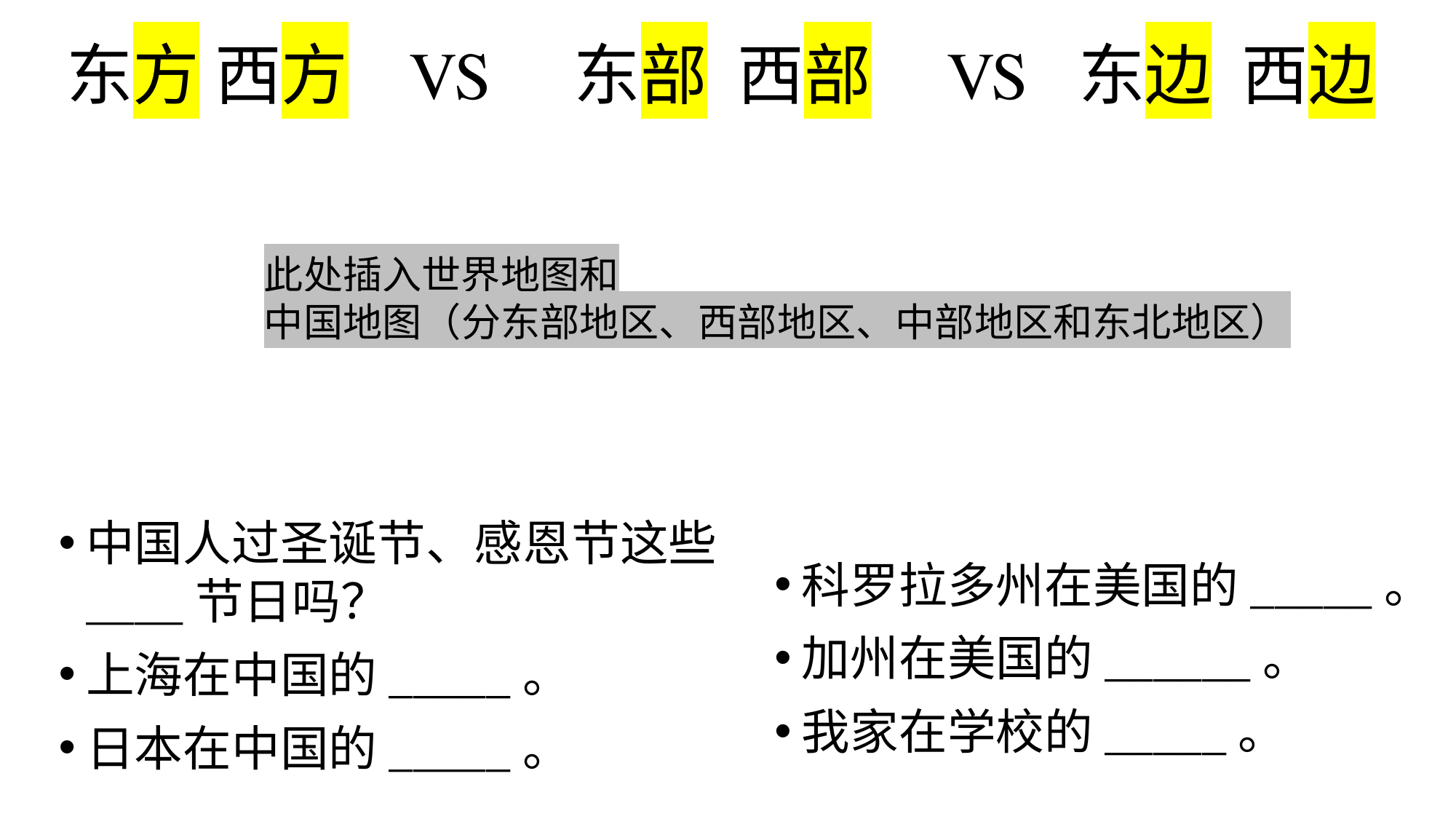

# 东方 西方   VS    东部  西部    VS  东边  西边
此处插入世界地图和
中国地图（分东部地区、西部地区、中部地区和东北地区）
中国人过圣诞节、感恩节这些____节日吗？
上海在中国的_____。
日本在中国的_____。

科罗拉多州在美国的_____。
加州在美国的______。
我家在学校的_____。